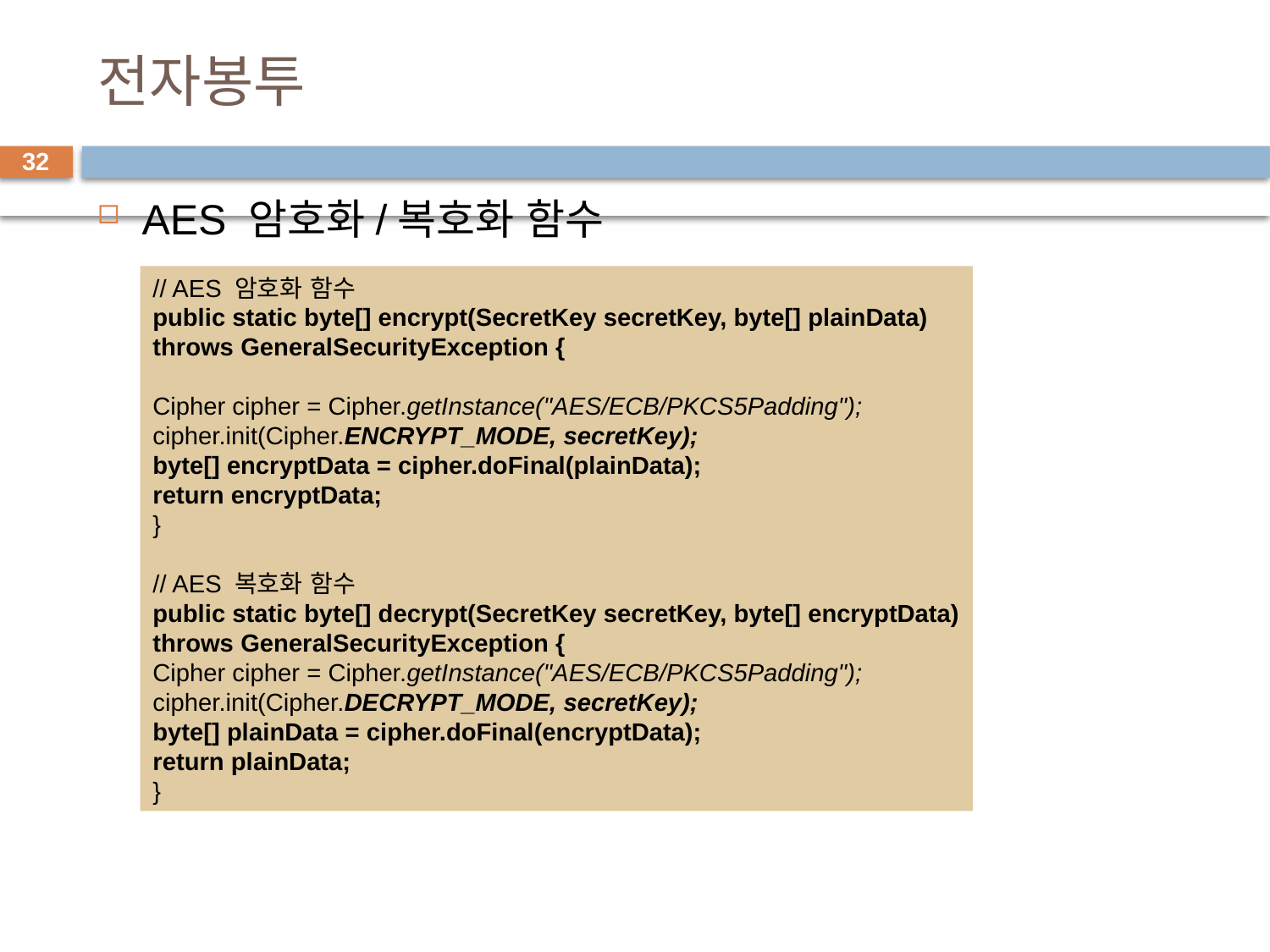

# 전자봉투
32
AES 암호화/복호화 함수
// AES 암호화 함수
public static byte[] encrypt(SecretKey secretKey, byte[] plainData)
throws GeneralSecurityException {

Cipher cipher = Cipher.getInstance("AES/ECB/PKCS5Padding");
cipher.init(Cipher.ENCRYPT_MODE, secretKey);
byte[] encryptData = cipher.doFinal(plainData);
return encryptData;
}

// AES 복호화 함수
public static byte[] decrypt(SecretKey secretKey, byte[] encryptData)
throws GeneralSecurityException {
Cipher cipher = Cipher.getInstance("AES/ECB/PKCS5Padding");
cipher.init(Cipher.DECRYPT_MODE, secretKey);
byte[] plainData = cipher.doFinal(encryptData);
return plainData;
}